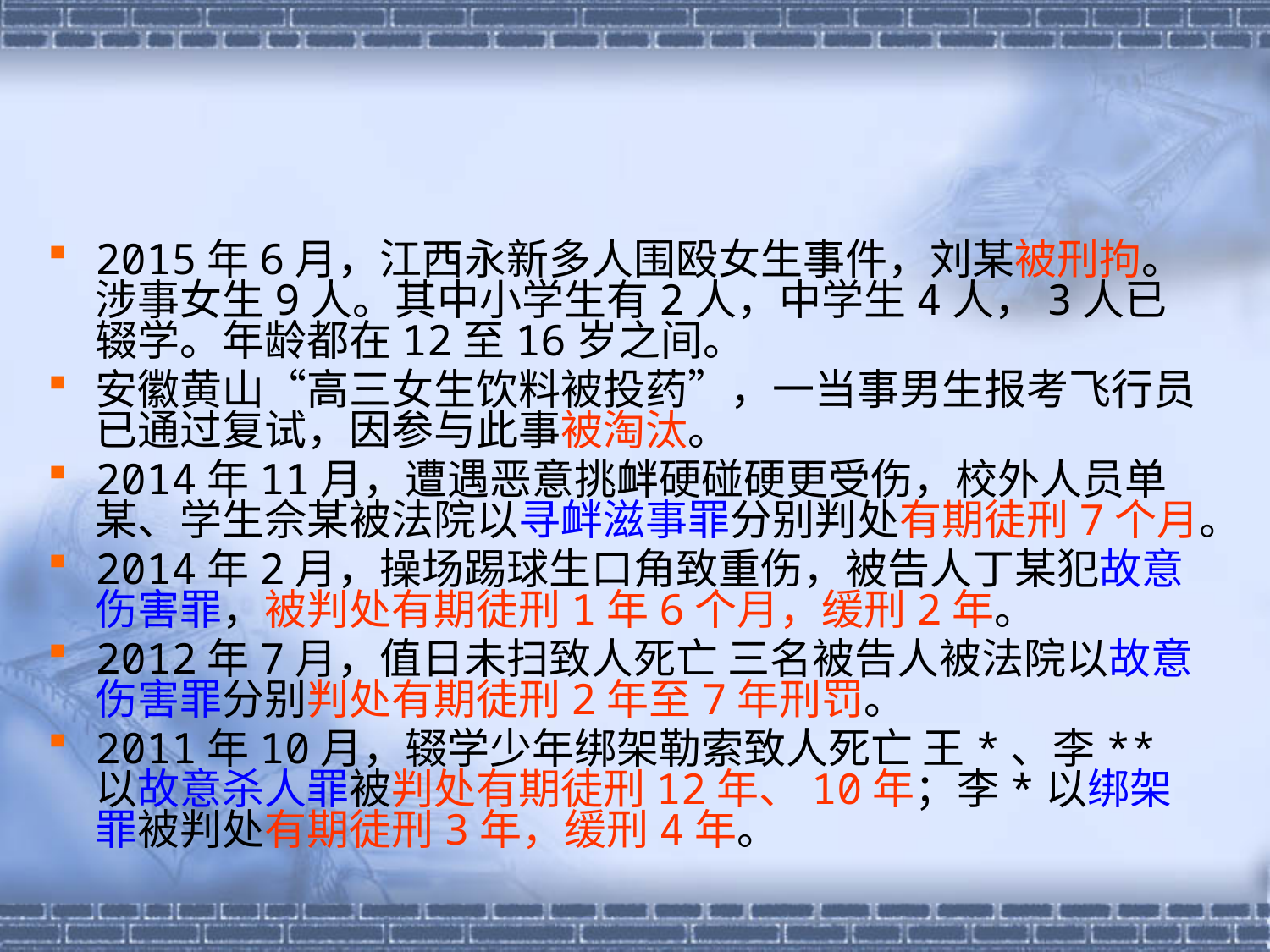

#
2015年6月，江西永新多人围殴女生事件，刘某被刑拘。涉事女生9人。其中小学生有2人，中学生4人，3人已辍学。年龄都在12至16岁之间。
安徽黄山“高三女生饮料被投药”，一当事男生报考飞行员已通过复试，因参与此事被淘汰。
2014年11月，遭遇恶意挑衅硬碰硬更受伤，校外人员单某、学生佘某被法院以寻衅滋事罪分别判处有期徒刑7个月。
2014年2月，操场踢球生口角致重伤，被告人丁某犯故意伤害罪，被判处有期徒刑1年6个月，缓刑2年。
2012年7月，值日未扫致人死亡 三名被告人被法院以故意伤害罪分别判处有期徒刑2年至7年刑罚。
2011年10月，辍学少年绑架勒索致人死亡 王*、李**以故意杀人罪被判处有期徒刑12年、10年；李*以绑架罪被判处有期徒刑3年，缓刑4年。